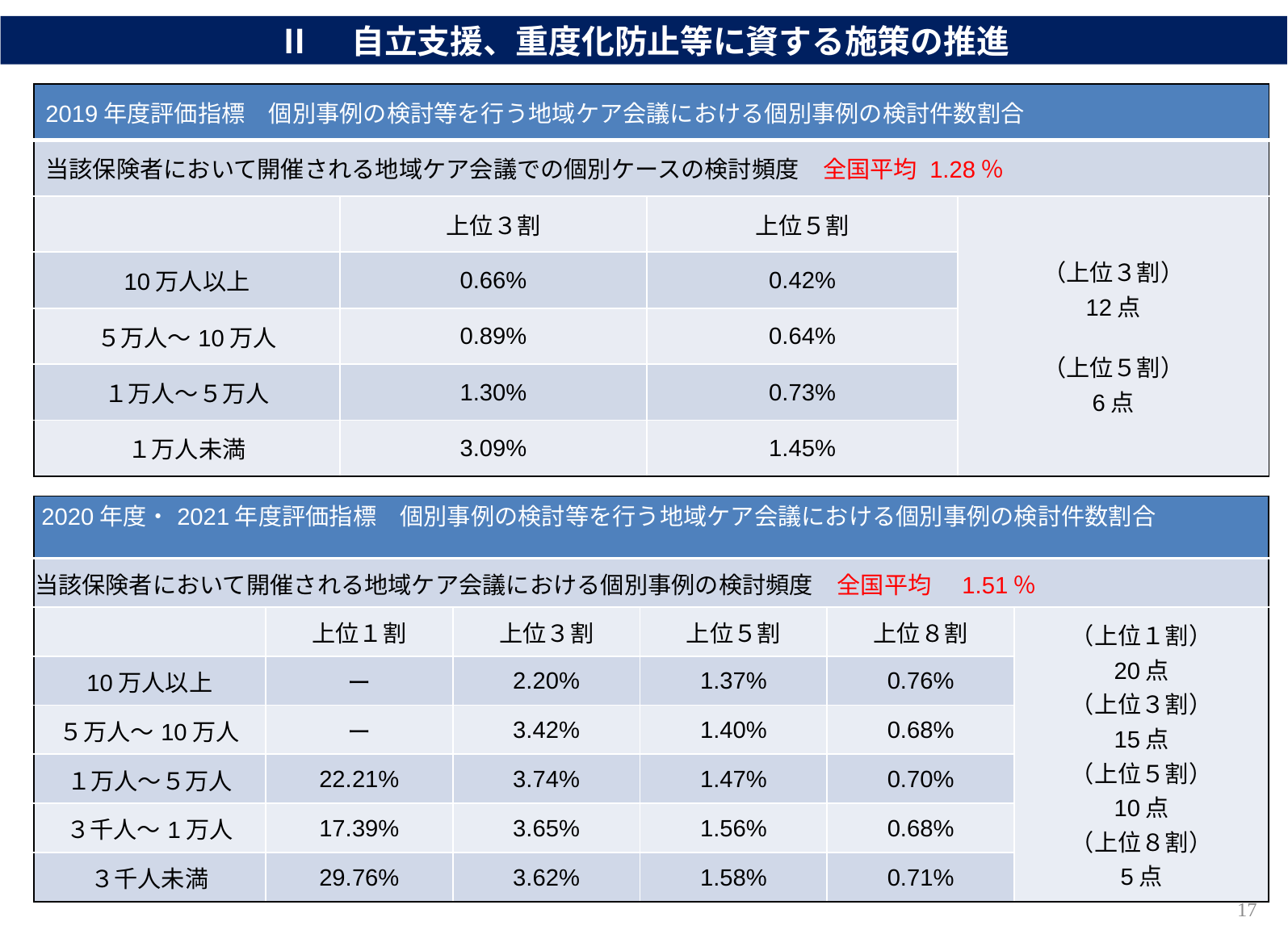

Ⅱ　自立支援、重度化防止等に資する施策の推進
| 2019年度評価指標　個別事例の検討等を行う地域ケア会議における個別事例の検討件数割合 |  |  |  |
| --- | --- | --- | --- |
| 当該保険者において開催される地域ケア会議での個別ケースの検討頻度　全国平均 1.28％ |  |  |  |
|  | 上位３割 | 上位５割 | （上位３割） 12点 （上位５割） 6点 |
| 10万人以上 | 0.66% | 0.42% |  |
| ５万人～10万人 | 0.89% | 0.64% |  |
| １万人～５万人 | 1.30% | 0.73% |  |
| １万人未満 | 3.09% | 1.45% |  |
| 2020年度・2021年度評価指標　個別事例の検討等を行う地域ケア会議における個別事例の検討件数割合 |  |  |  |  |  |
| --- | --- | --- | --- | --- | --- |
| 当該保険者において開催される地域ケア会議における個別事例の検討頻度　全国平均　1.51％ |  |  |  |  |  |
|  | 上位１割 | 上位３割 | 上位５割 | 上位８割 | （上位１割） 20点 （上位３割） 15点 （上位５割） 10点 （上位８割） 5点 |
| 10万人以上 | ー | 2.20% | 1.37% | 0.76% |  |
| ５万人～10万人 | ー | 3.42% | 1.40% | 0.68% |  |
| １万人～５万人 | 22.21% | 3.74% | 1.47% | 0.70% |  |
| ３千人～1万人 | 17.39% | 3.65% | 1.56% | 0.68% |  |
| ３千人未満 | 29.76% | 3.62% | 1.58% | 0.71% |  |
17